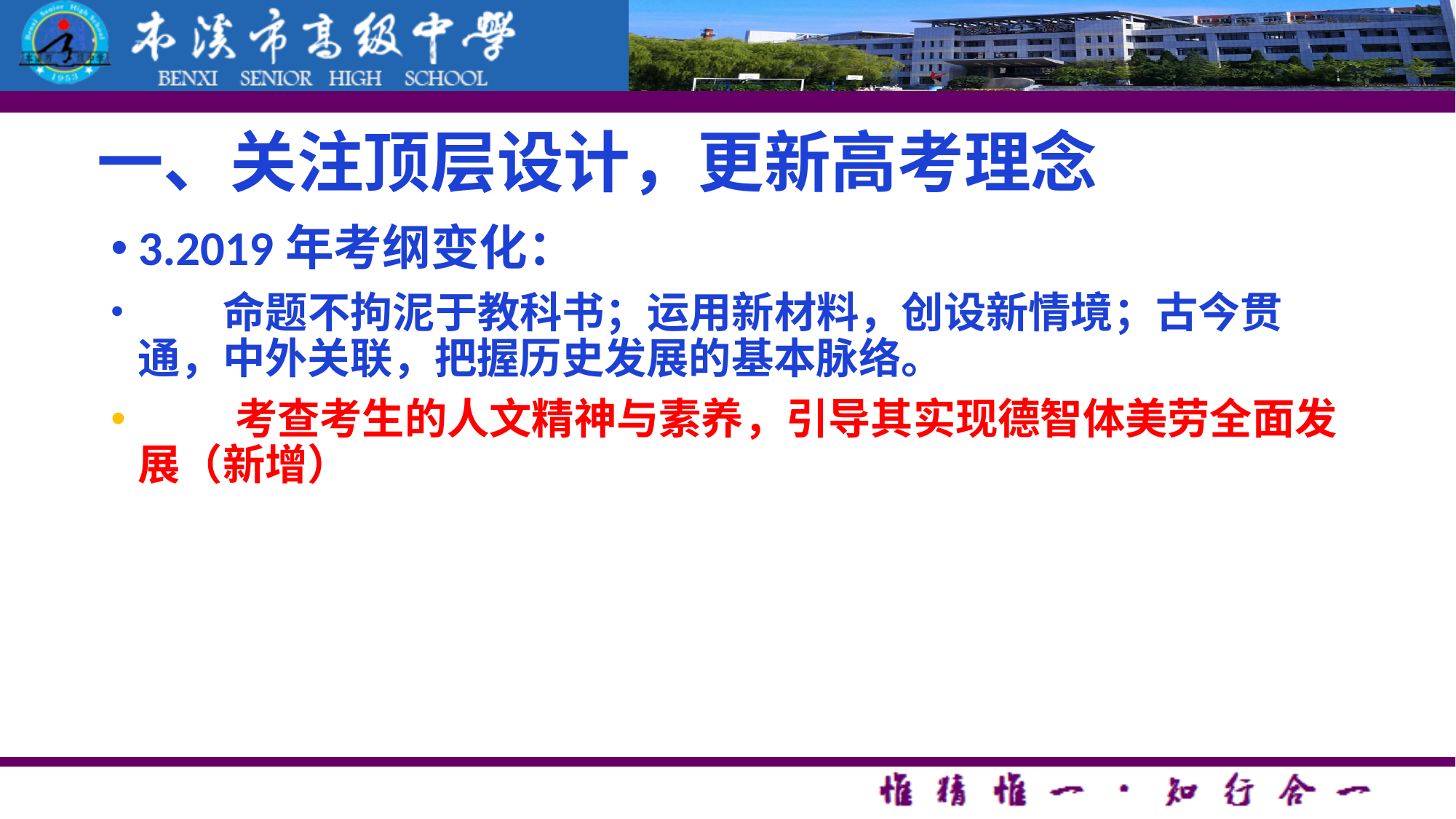

# 一、关注顶层设计，更新高考理念
3.2019年考纲变化：
         命题不拘泥于教科书；运用新材料，创设新情境；古今贯通，中外关联，把握历史发展的基本脉络。
         考查考生的人文精神与素养，引导其实现德智体美劳全面发展（新增）